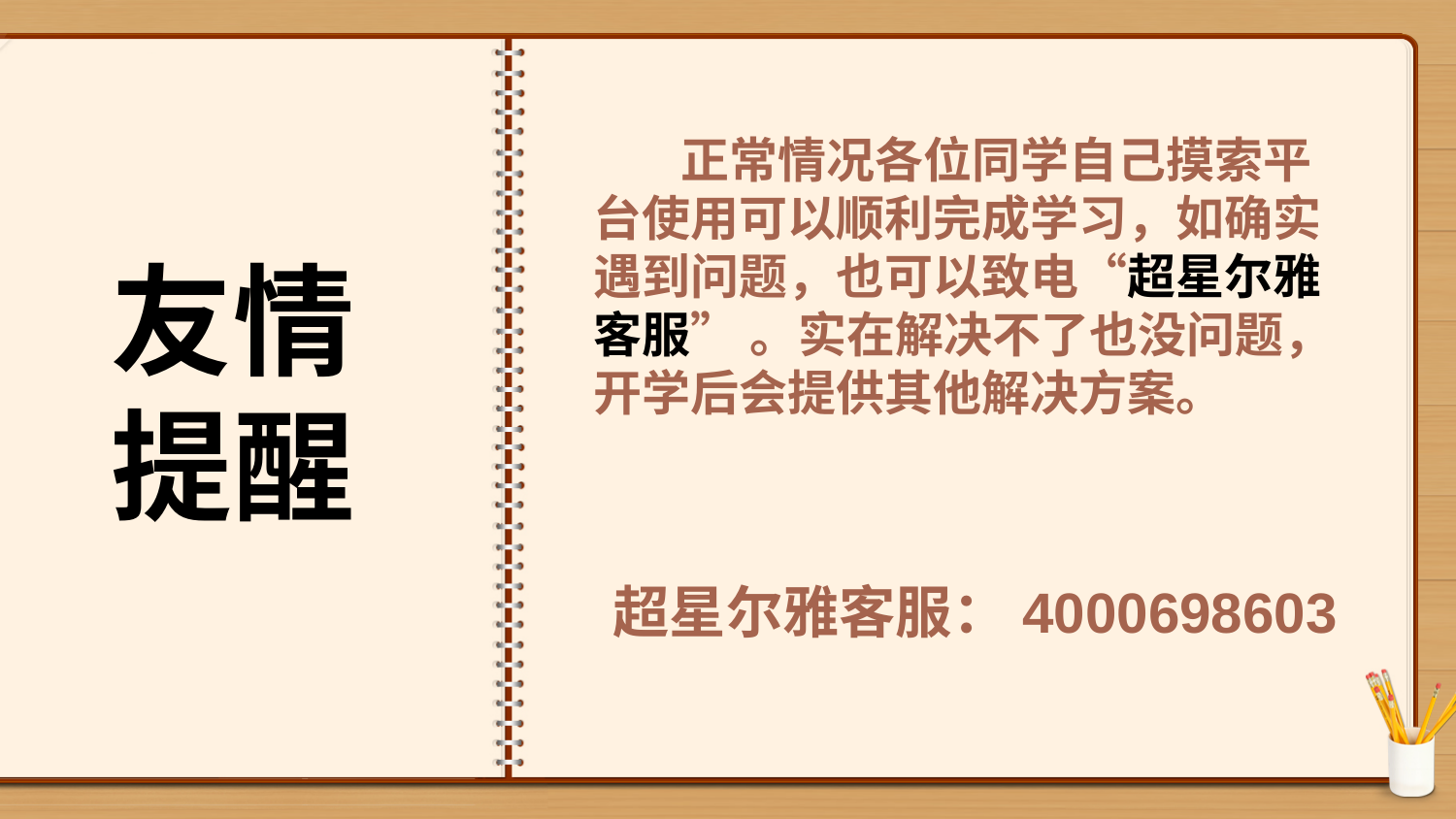

正常情况各位同学自己摸索平台使用可以顺利完成学习，如确实遇到问题，也可以致电“超星尔雅客服” 。实在解决不了也没问题，开学后会提供其他解决方案。

友情
提醒
超星尔雅客服：4000698603